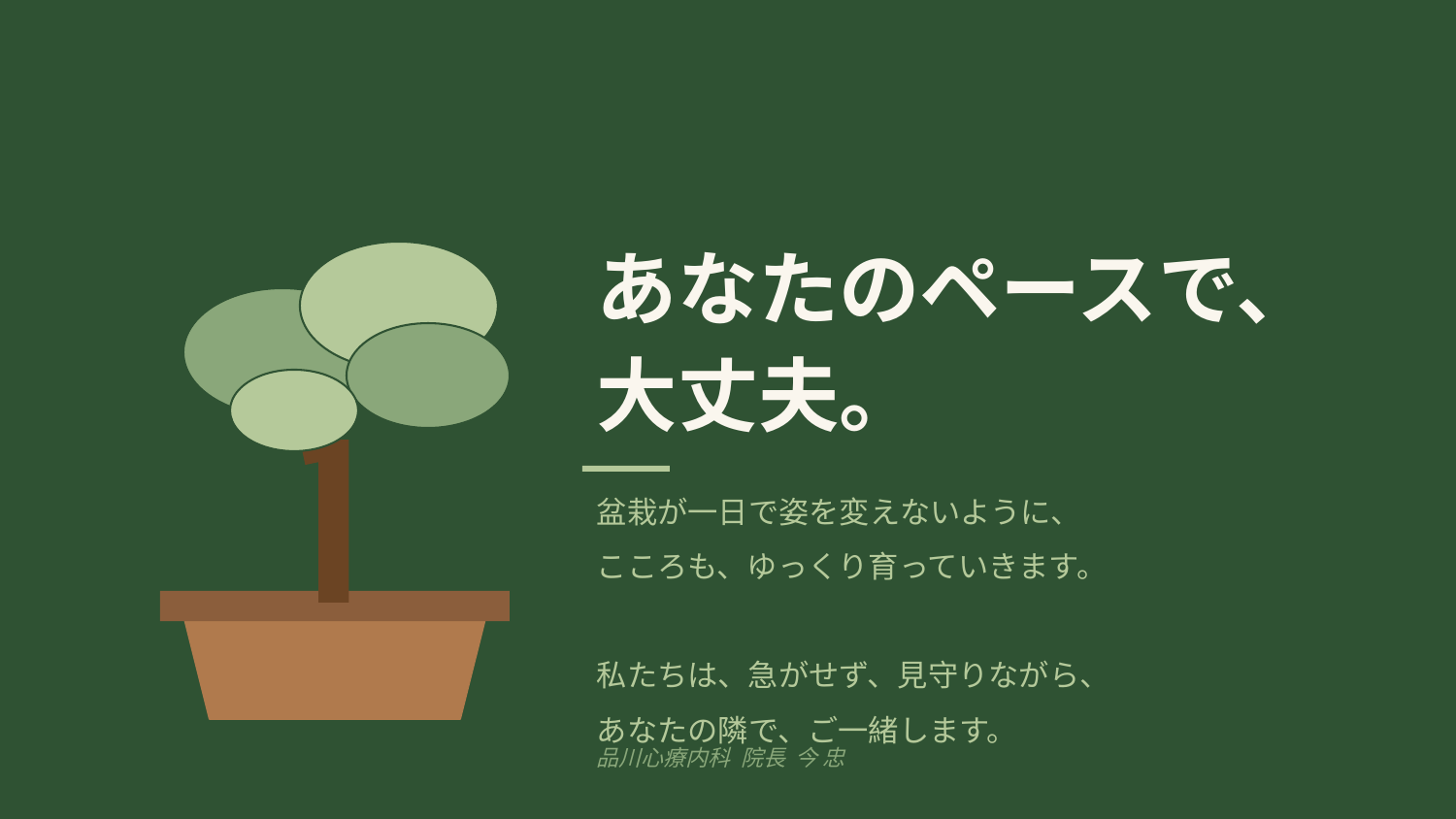

あなたのペースで、
大丈夫。

盆栽が一日で姿を変えないように、
こころも、ゆっくり育っていきます。

私たちは、急がせず、見守りながら、
あなたの隣で、ご一緒します。

品川心療内科  院長  今 忠